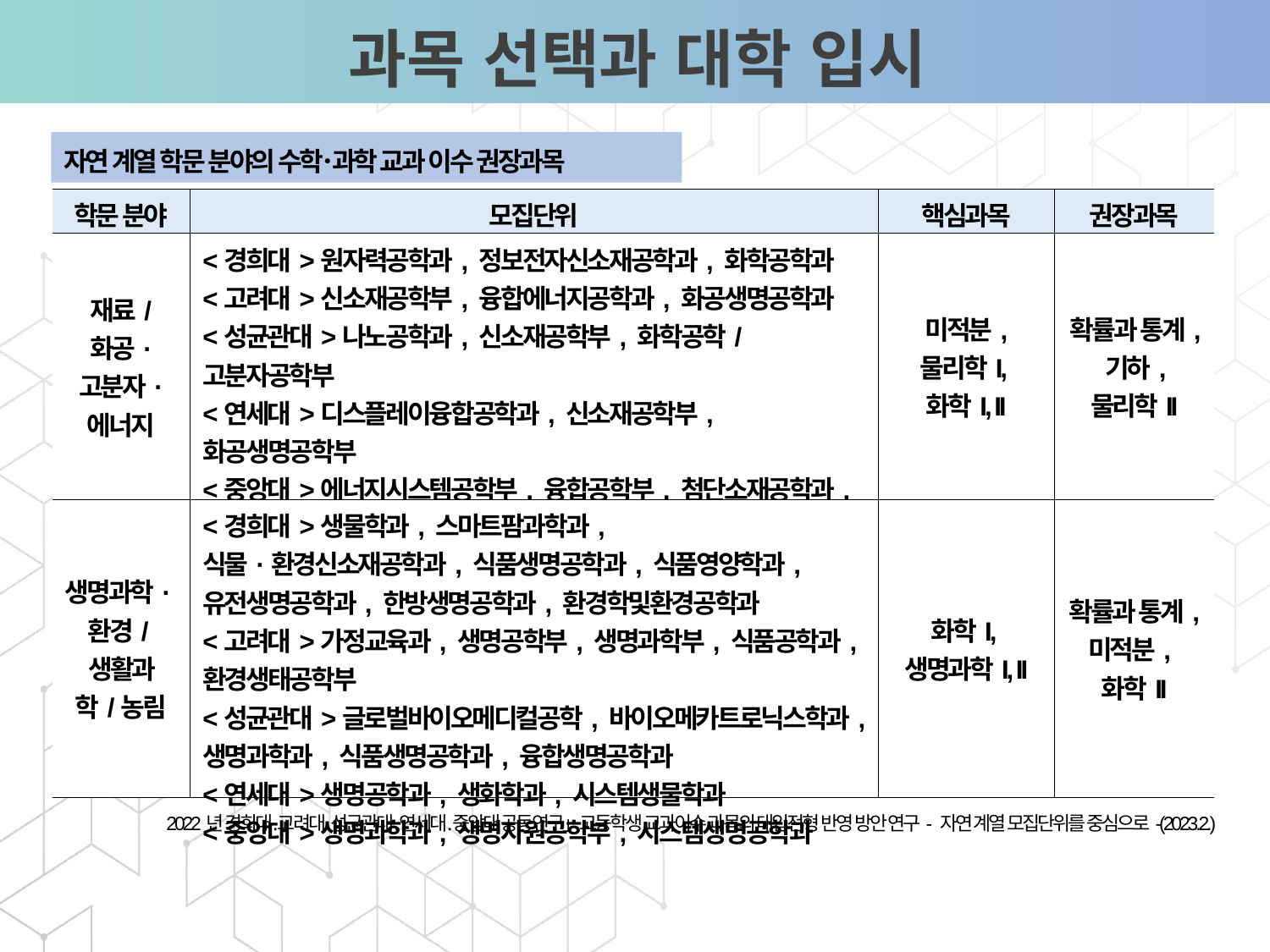

과목 선택과 대학 입시
자연 계열 학문 분야의 수학･과학 교과 이수 권장과목
| 학문 분야 | 모집단위 | 핵심과목 | 권장과목 |
| --- | --- | --- | --- |
| 재료/ 화공· 고분자· 에너지 | <경희대>원자력공학과, 정보전자신소재공학과, 화학공학과 <고려대>신소재공학부, 융합에너지공학과, 화공생명공학과 <성균관대>나노공학과, 신소재공학부, 화학공학/고분자공학부 <연세대>디스플레이융합공학과, 신소재공학부, 화공생명공학부 <중앙대>에너지시스템공학부, 융합공학부, 첨단소재공학과, 화학신소재공학부 | 미적분, 물리학I, 화학I, II | 확률과 통계, 기하, 물리학II |
| 생명과학·환경/생활과학/농림 | <경희대>생물학과, 스마트팜과학과, 식물·환경신소재공학과, 식품생명공학과, 식품영양학과, 유전생명공학과, 한방생명공학과, 환경학및환경공학과 <고려대>가정교육과, 생명공학부, 생명과학부, 식품공학과, 환경생태공학부 <성균관대>글로벌바이오메디컬공학, 바이오메카트로닉스학과, 생명과학과, 식품생명공학과, 융합생명공학과 <연세대>생명공학과, 생화학과, 시스템생물학과 <중앙대>생명과학과, 생명자원공학부, 시스템생명공학과 | 화학I, 생명과학I, II | 확률과 통계, 미적분, 화학II |
영업활동의 부재
2022년 경희대․고려대․성균관대․연세대․중앙대 공동연구」고등학생 교과이수 과목의 대입전형 반영 방안 연구- 자연 계열 모집단위를 중심으로-(2023.2.)